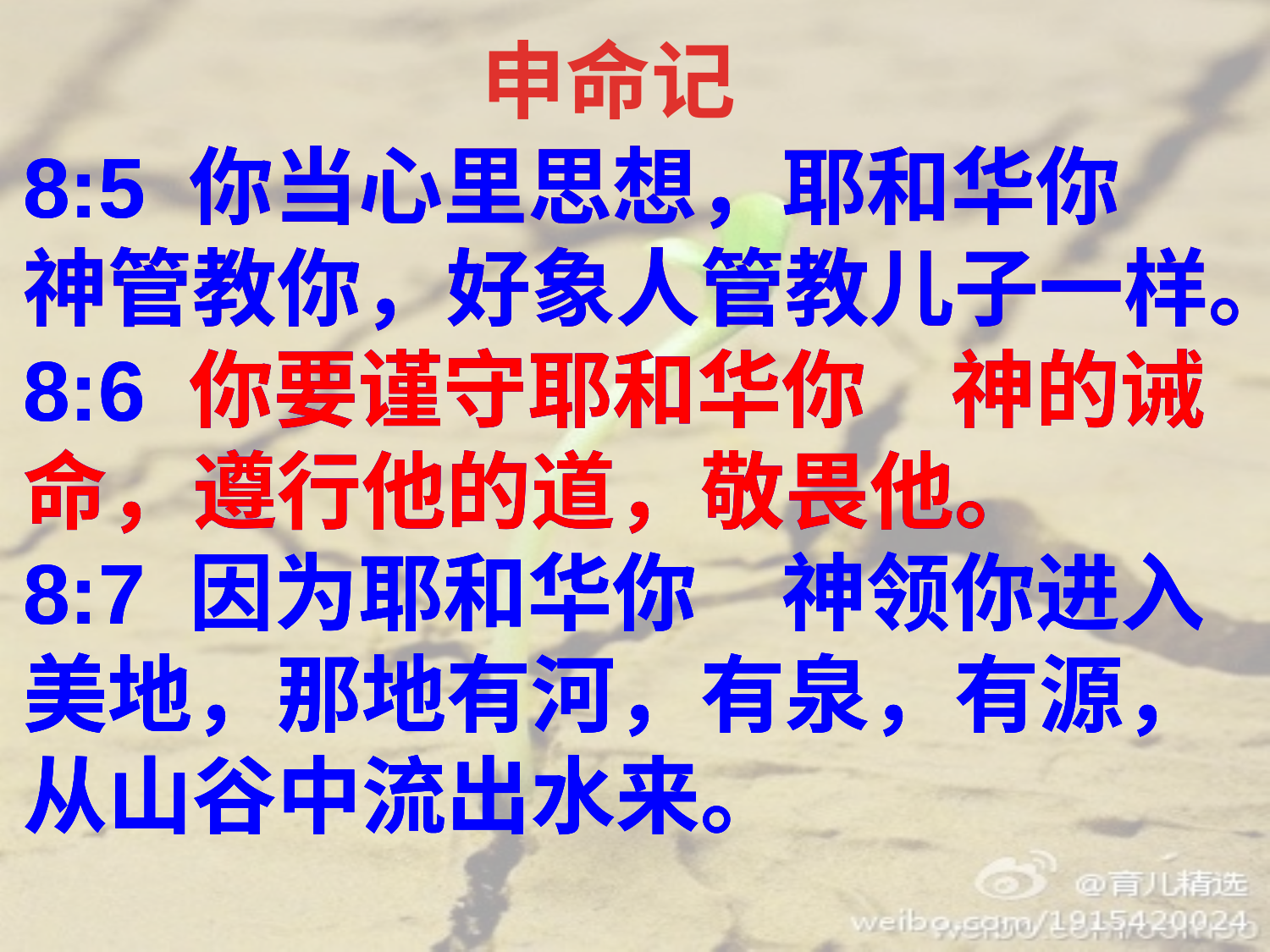

申命记
8:5 你当心里思想，耶和华你　神管教你，好象人管教儿子一样。
8:6 你要谨守耶和华你　神的诫命，遵行他的道，敬畏他。
8:7 因为耶和华你　神领你进入美地，那地有河，有泉，有源，从山谷中流出水来。
8:5 你当心里思想，耶和华你　神管教你，好象人管教儿子一样。
8:6 你要谨守耶和华你　神的诫命，遵行他的道，敬畏他。
8:7 因为耶和华你　神领你进入美地，那地有河，有泉，有源，从山谷中流出水来。
8:5 你当心里思想，耶和华你　神管教你，好象人管教儿子一样。
8:6 你要谨守耶和华你　神的诫命，遵行他的道，敬畏他。
8:7 因为耶和华你　神领你进入美地，那地有河，有泉，有源，从山谷中流出水来。